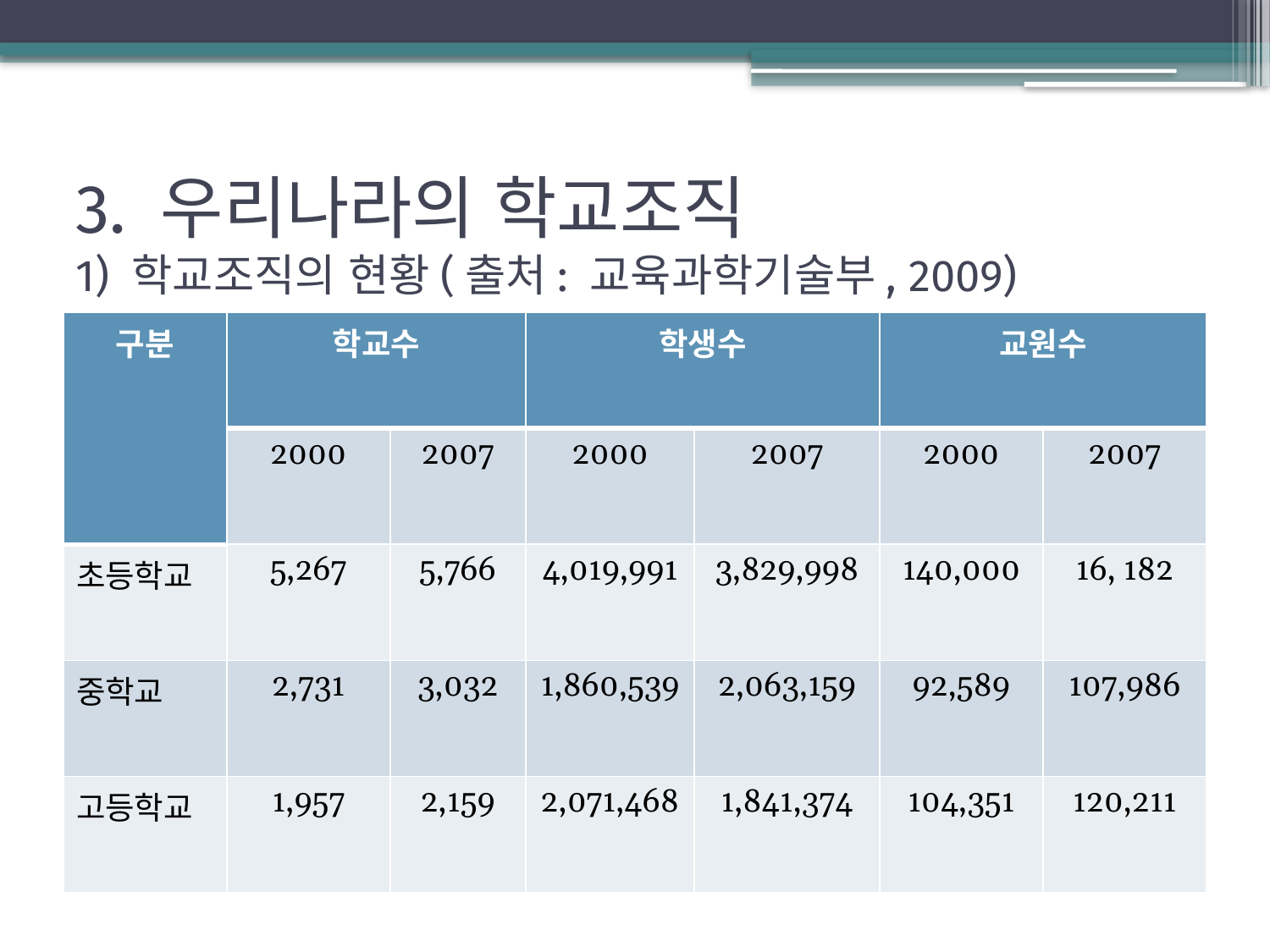

# 3. 우리나라의 학교조직 1) 학교조직의 현황(출처: 교육과학기술부, 2009)
| 구분 | 학교수 |  | 학생수 |  | 교원수 |  |
| --- | --- | --- | --- | --- | --- | --- |
|  | 2000 | 2007 | 2000 | 2007 | 2000 | 2007 |
| 초등학교 | 5,267 | 5,766 | 4,019,991 | 3,829,998 | 140,000 | 16, 182 |
| 중학교 | 2,731 | 3,032 | 1,860,539 | 2,063,159 | 92,589 | 107,986 |
| 고등학교 | 1,957 | 2,159 | 2,071,468 | 1,841,374 | 104,351 | 120,211 |